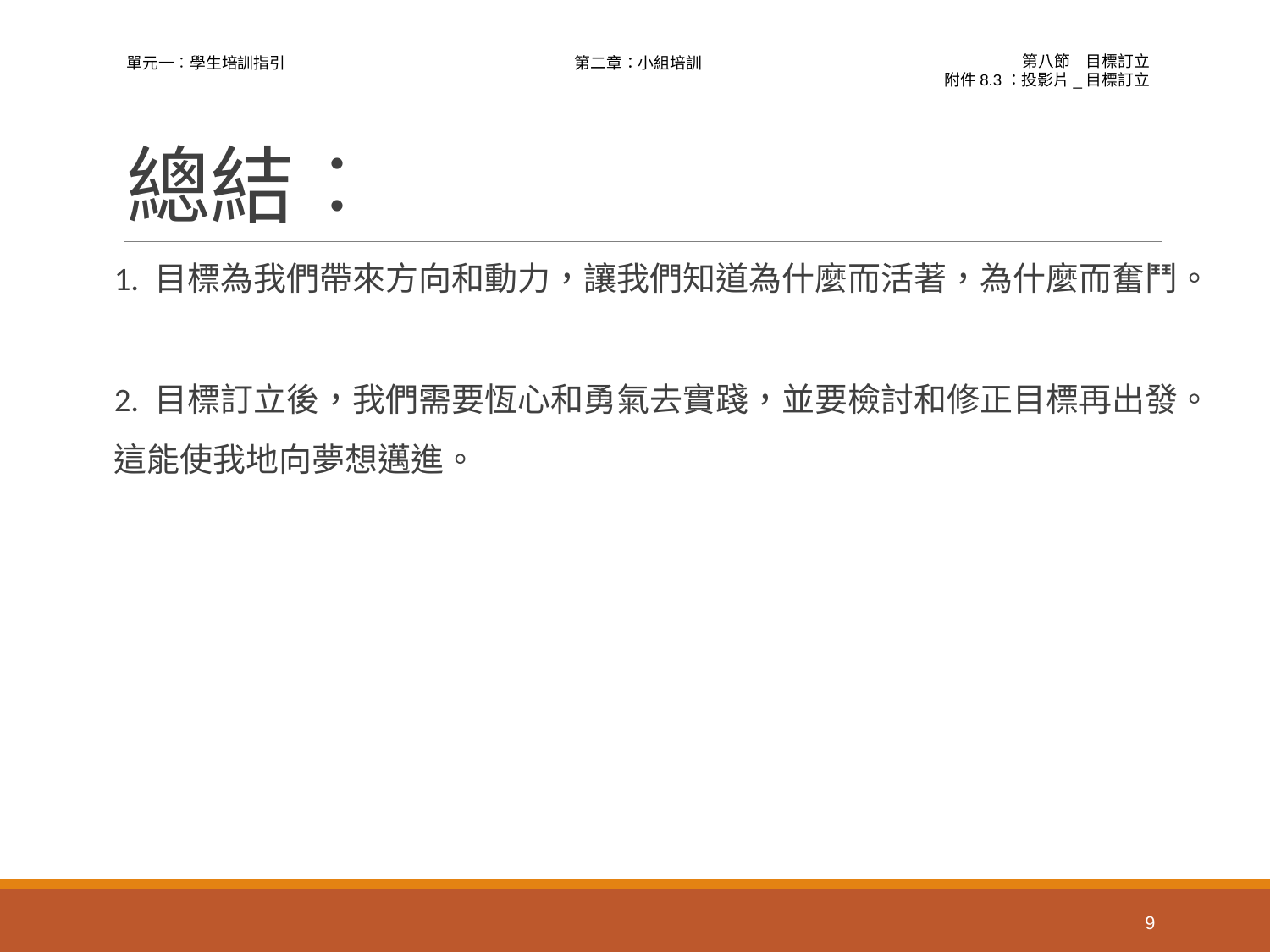

# 總結︰
1. 目標為我們帶來方向和動力，讓我們知道為什麼而活著，為什麼而奮鬥。

2. 目標訂立後，我們需要恆心和勇氣去實踐，並要檢討和修正目標再出發。
這能使我地向夢想邁進。

9